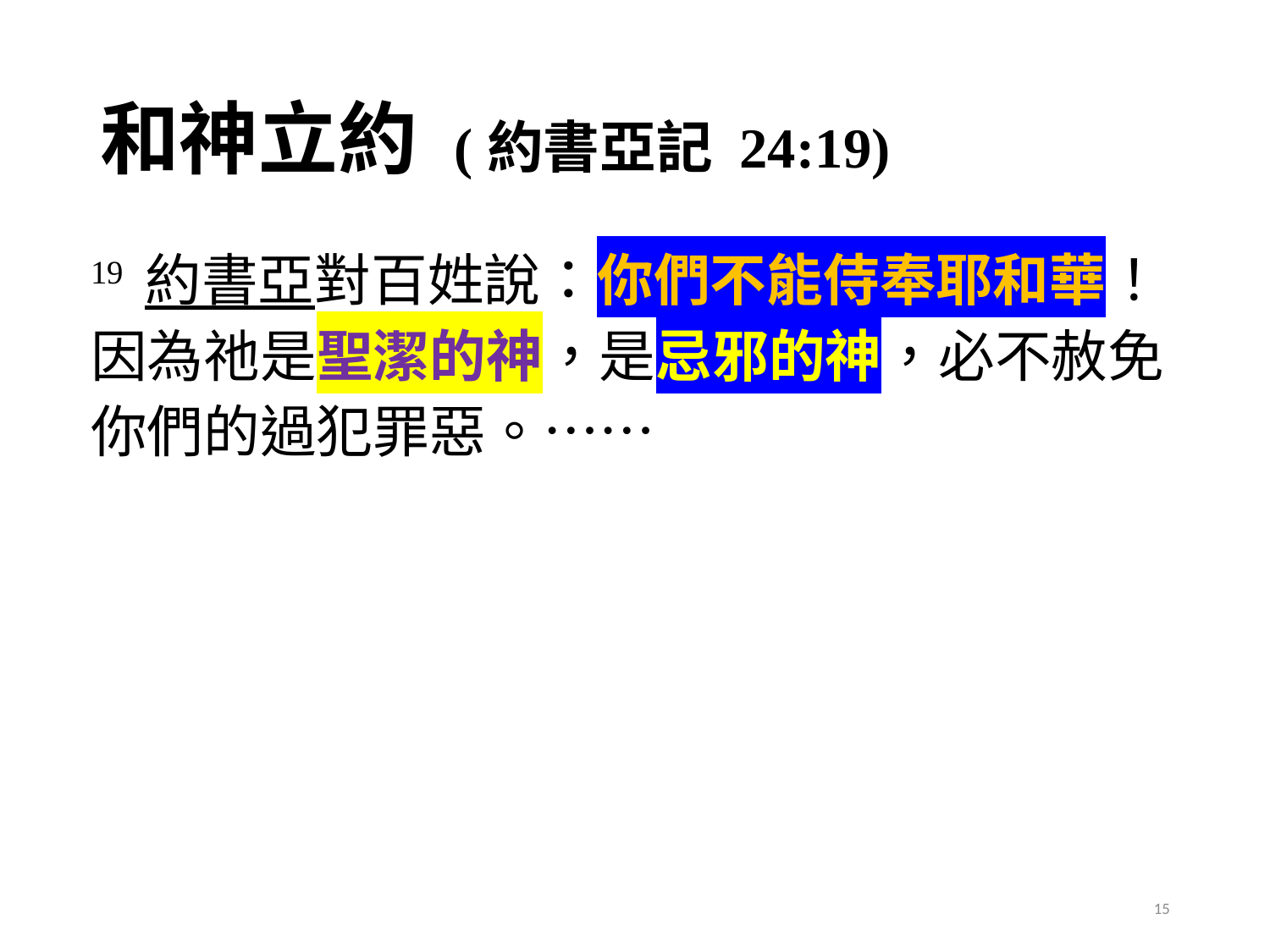

# 和神立約 (約書亞記 24:19)
19 約書亞對百姓說：你們不能侍奉耶和華！因為祂是聖潔的神，是忌邪的神，必不赦免你們的過犯罪惡。……

15